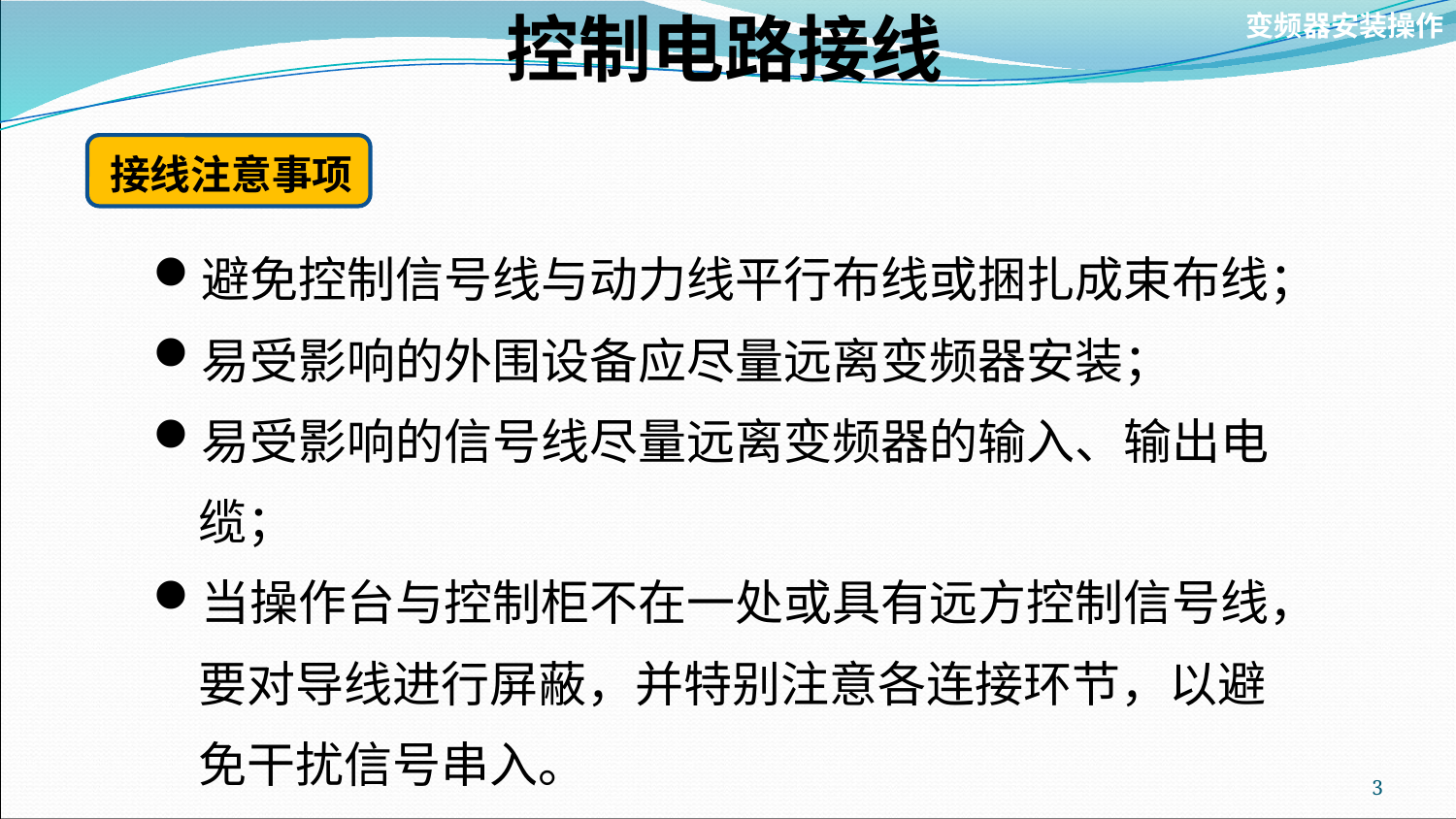

# 控制电路接线
变频器安装操作

接线注意事项
避免控制信号线与动力线平行布线或捆扎成束布线；
易受影响的外围设备应尽量远离变频器安装；
易受影响的信号线尽量远离变频器的输入、输出电缆；
当操作台与控制柜不在一处或具有远方控制信号线，要对导线进行屏蔽，并特别注意各连接环节，以避免干扰信号串入。
3